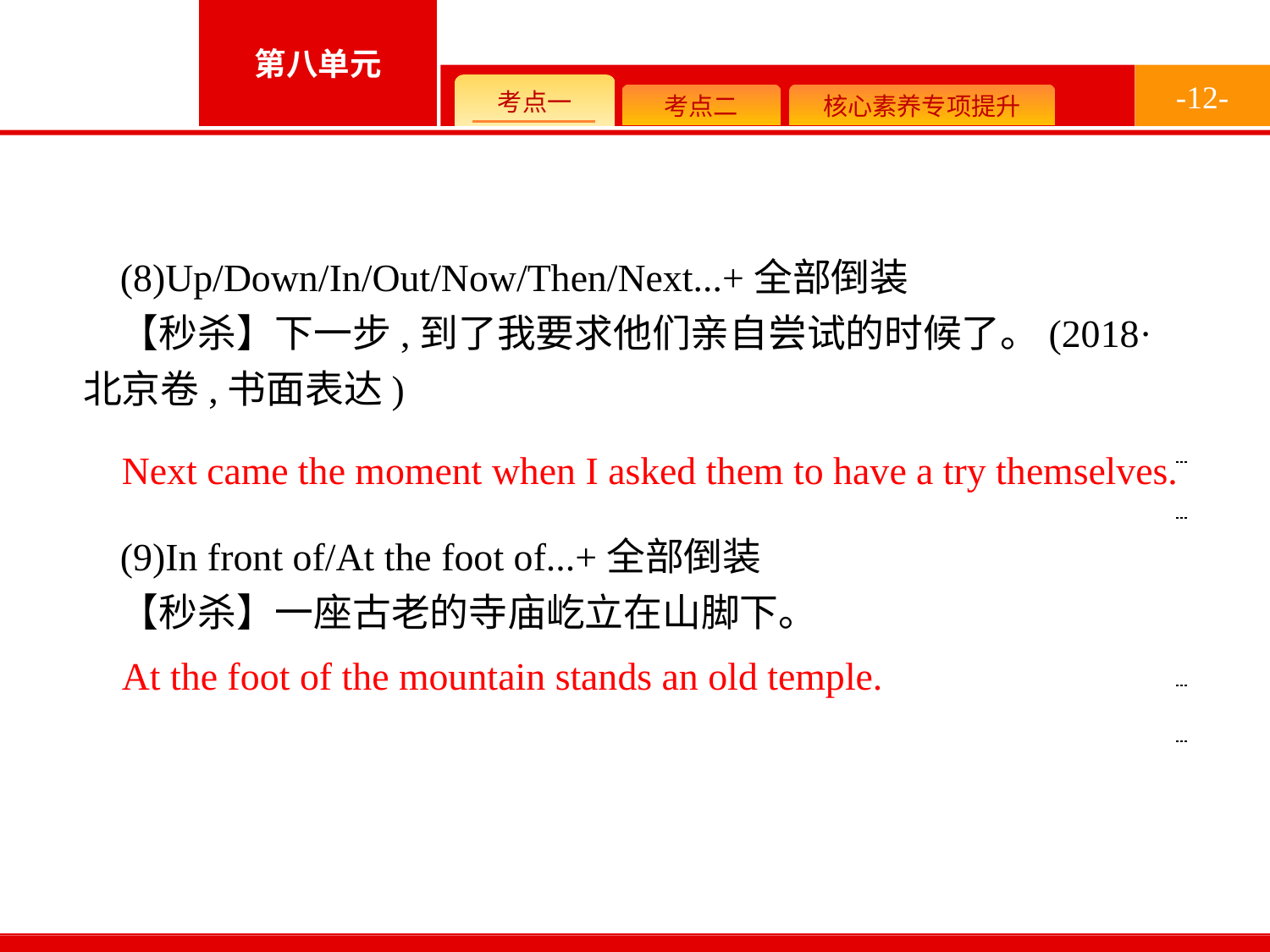

-12-
(8)Up/Down/In/Out/Now/Then/Next...+全部倒装
【秒杀】下一步,到了我要求他们亲自尝试的时候了。(2018·北京卷,书面表达)

(9)In front of/At the foot of...+全部倒装
【秒杀】一座古老的寺庙屹立在山脚下。

Next came the moment when I asked them to have a try themselves.
At the foot of the mountain stands an old temple.